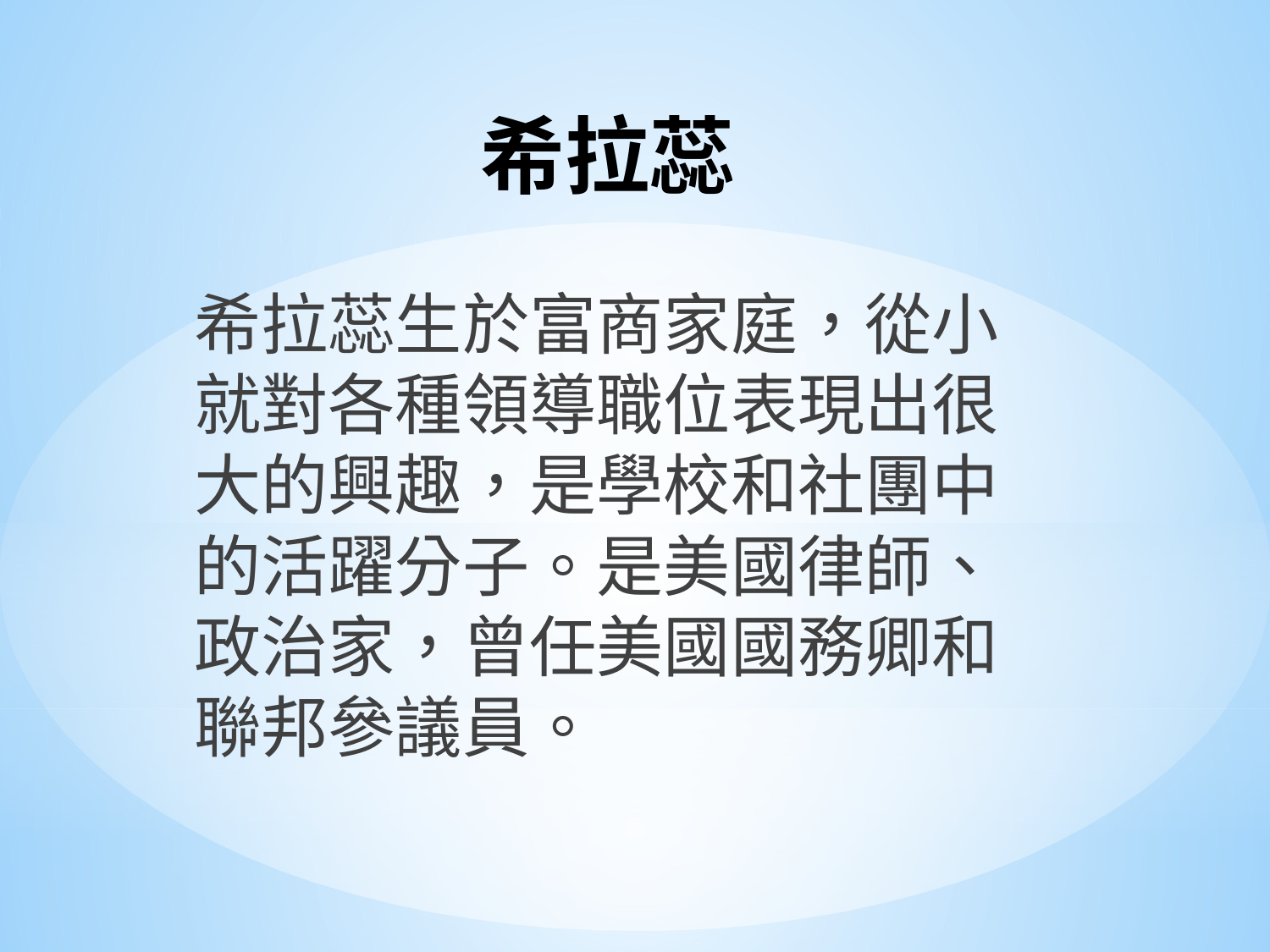

# 希拉蕊
希拉蕊生於富商家庭，從小就對各種領導職位表現出很大的興趣，是學校和社團中的活躍分子。是美國律師、政治家，曾任美國國務卿和聯邦參議員。